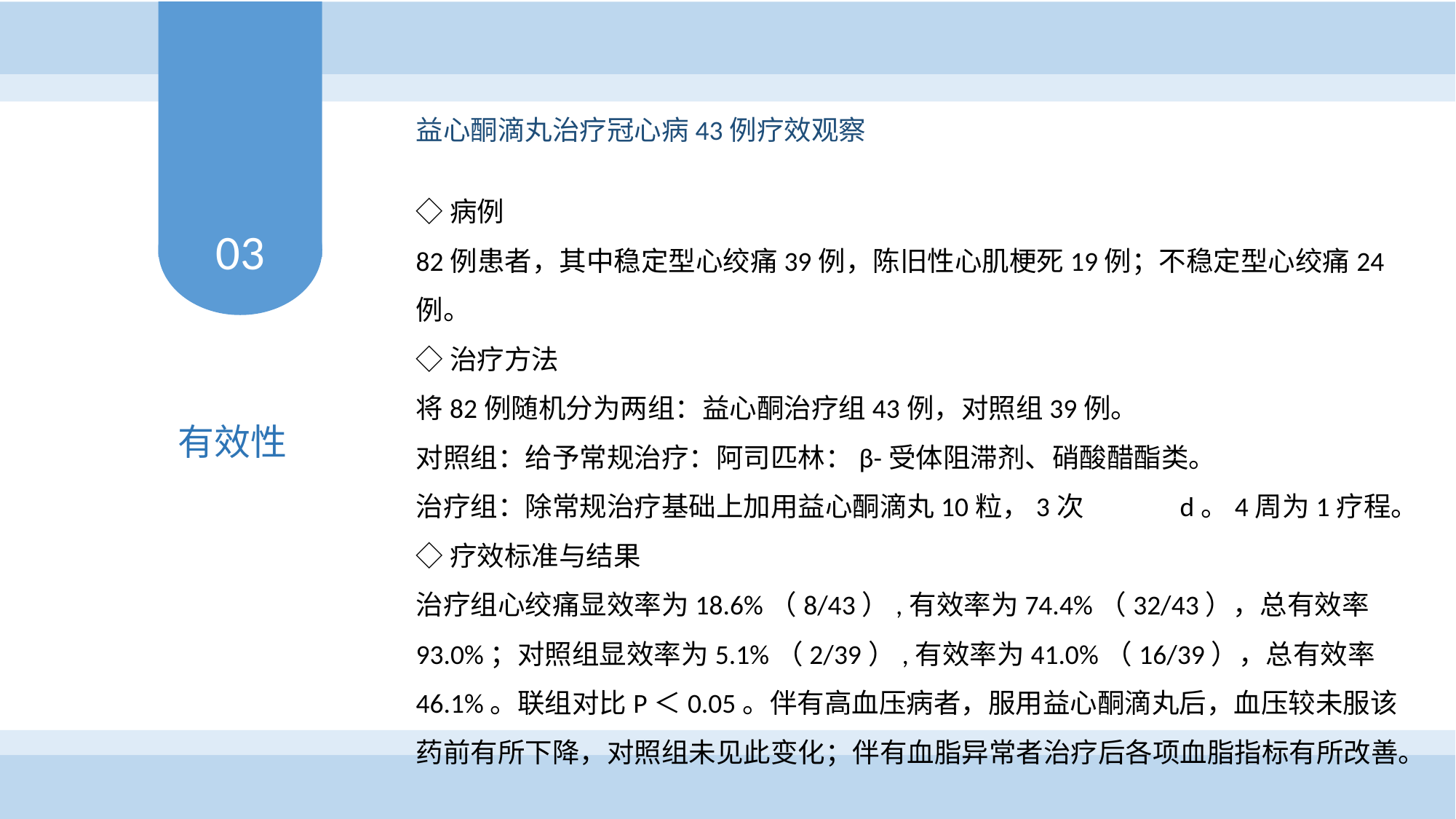

益心酮滴丸治疗冠心病43例疗效观察

◇病例
82例患者，其中稳定型心绞痛39例，陈旧性心肌梗死19例；不稳定型心绞痛24例。
◇治疗方法
将82例随机分为两组：益心酮治疗组43例，对照组39例。
对照组：给予常规治疗：阿司匹林：β-受体阻滞剂、硝酸醋酯类。
治疗组：除常规治疗基础上加用益心酮滴丸10粒，3次	d。4周为1疗程。
◇疗效标准与结果
治疗组心绞痛显效率为18.6%（8/43）,有效率为74.4%（32/43），总有效率93.0%；对照组显效率为5.1%（2/39）,有效率为41.0%（16/39），总有效率46.1%。联组对比P＜0.05。伴有高血压病者，服用益心酮滴丸后，血压较未服该药前有所下降，对照组未见此变化；伴有血脂异常者治疗后各项血脂指标有所改善。
03
有效性